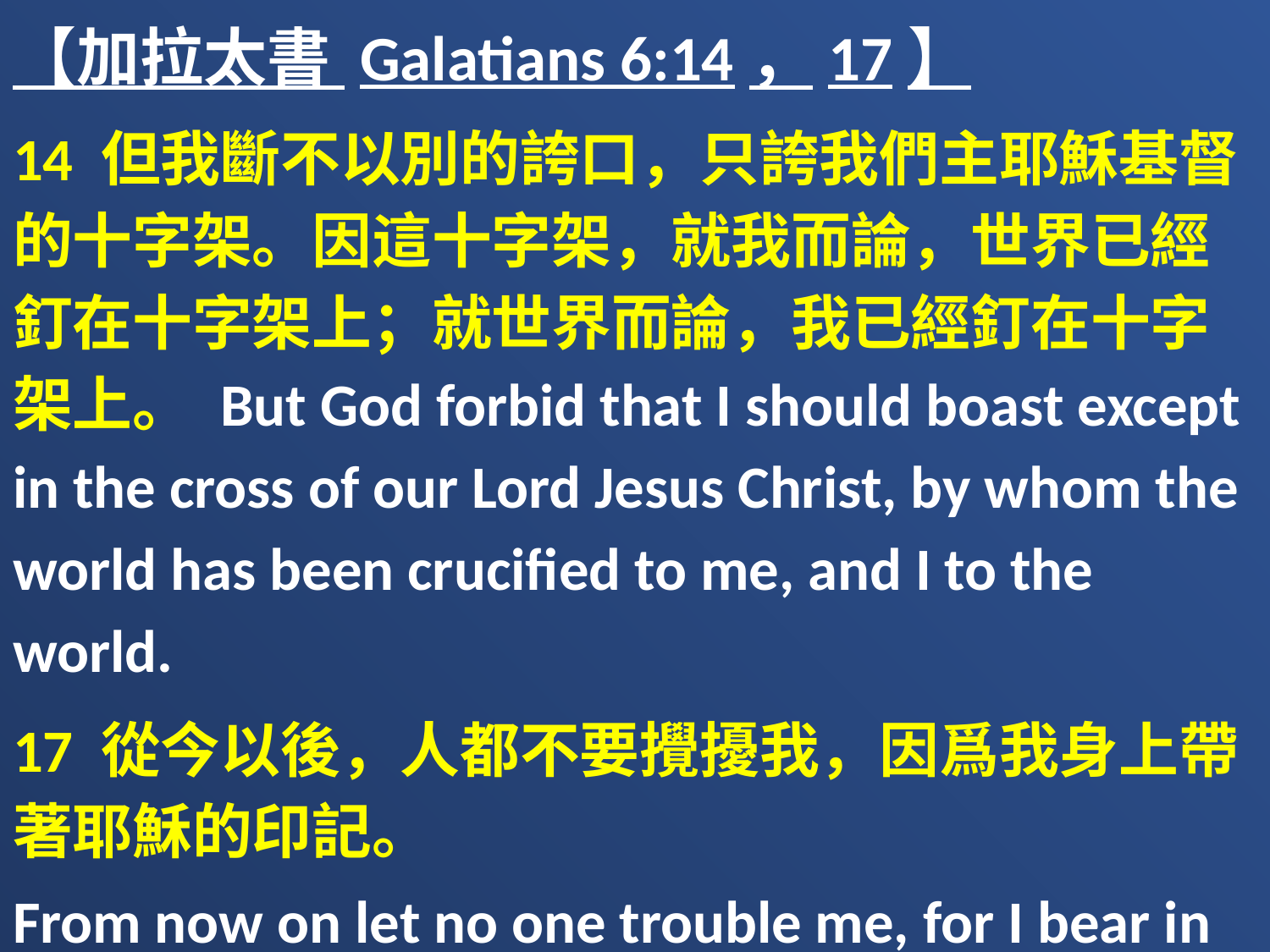

【加拉太書 Galatians 6:14，17】
14 但我斷不以別的誇口，只誇我們主耶穌基督的十字架。因這十字架，就我而論，世界已經釘在十字架上；就世界而論，我已經釘在十字架上。 But God forbid that I should boast except in the cross of our Lord Jesus Christ, by whom the world has been crucified to me, and I to the world.
17 從今以後，人都不要攪擾我，因爲我身上帶著耶穌的印記。
From now on let no one trouble me, for I bear in my body the marks of the Lord Jesus.